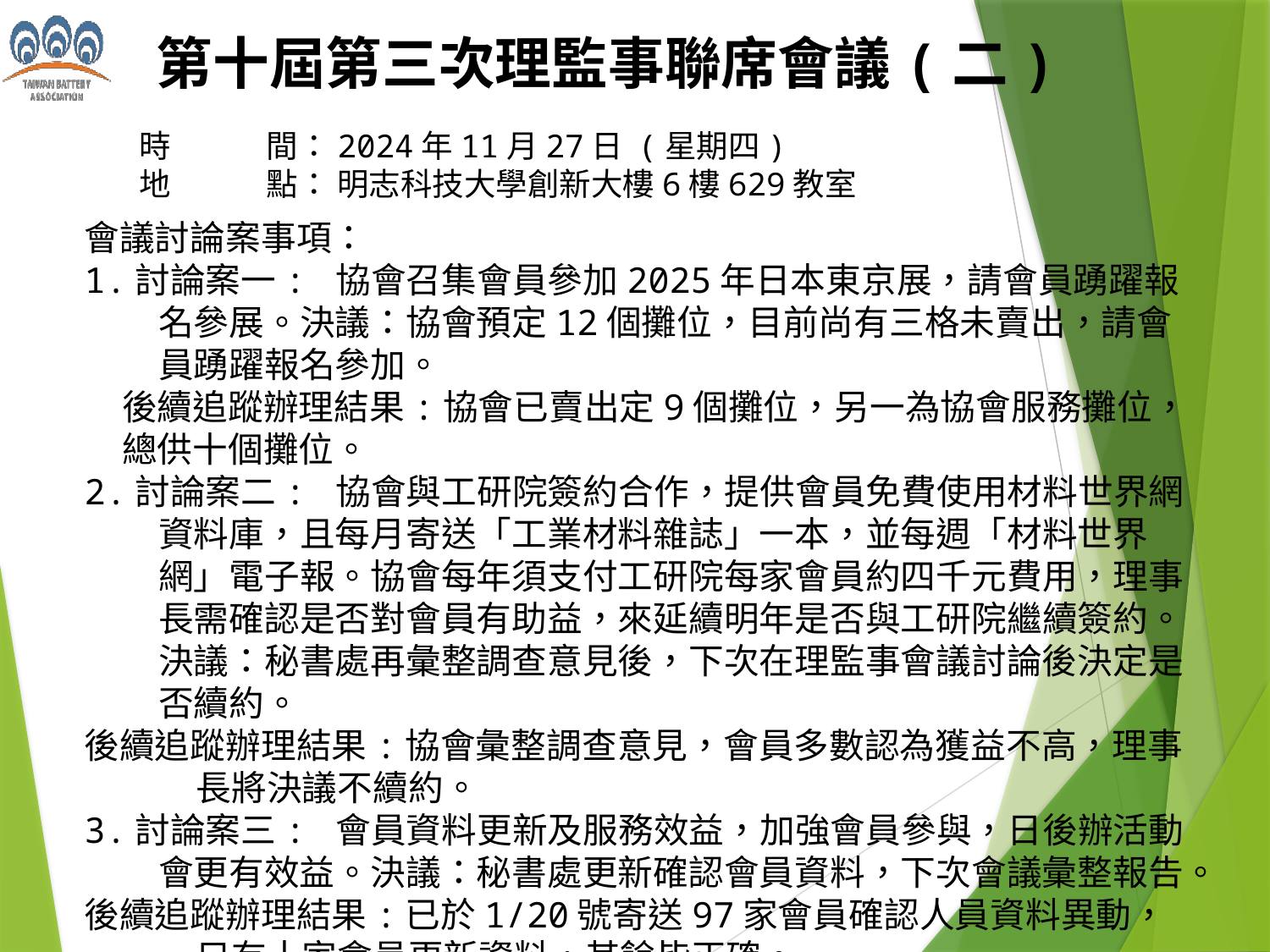

# 第十屆第三次理監事聯席會議(二)
時	間：2024年11月27日 (星期四)
地	點： 明志科技大學創新大樓6樓629教室
會議討論案事項：
1.討論案一: 協會召集會員參加2025年日本東京展，請會員踴躍報名參展。決議：協會預定12個攤位，目前尚有三格未賣出，請會員踴躍報名參加。
後續追蹤辦理結果:協會已賣出定9個攤位，另一為協會服務攤位，總供十個攤位。
2.討論案二: 協會與工研院簽約合作，提供會員免費使用材料世界網資料庫，且每月寄送「工業材料雜誌」一本，並每週「材料世界網」電子報。協會每年須支付工研院每家會員約四千元費用，理事長需確認是否對會員有助益，來延續明年是否與工研院繼續簽約。決議：秘書處再彙整調查意見後，下次在理監事會議討論後決定是否續約。
後續追蹤辦理結果:協會彙整調查意見，會員多數認為獲益不高，理事長將決議不續約。
3.討論案三: 會員資料更新及服務效益，加強會員參與，日後辦活動會更有效益。決議：秘書處更新確認會員資料，下次會議彙整報告。
後續追蹤辦理結果:已於1/20號寄送97家會員確認人員資料異動，只有十家會員更新資料，其餘皆正確。